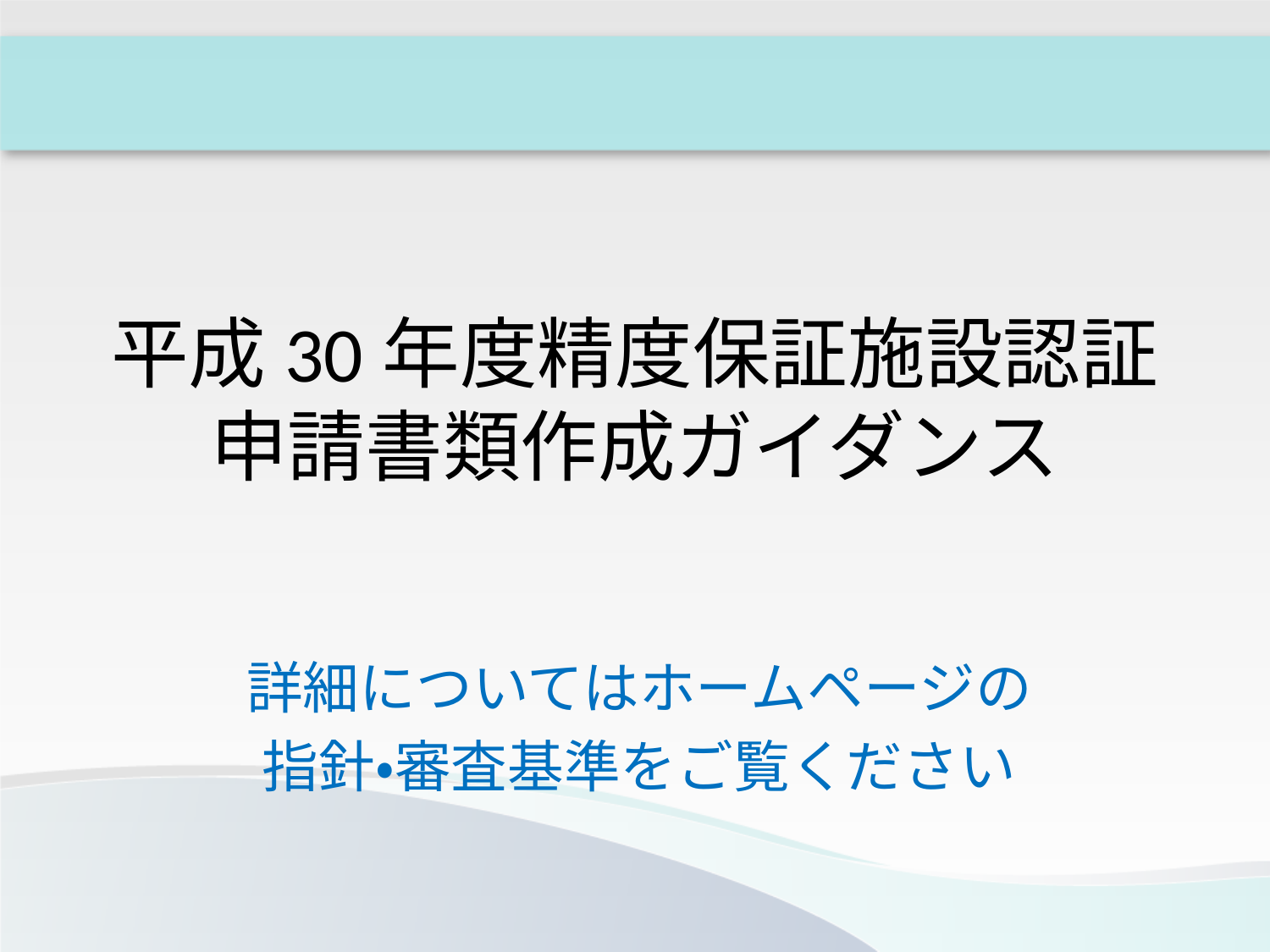

# 平成30年度精度保証施設認証 申請書類作成ガイダンス
詳細についてはホームページの
指針・審査基準をご覧ください